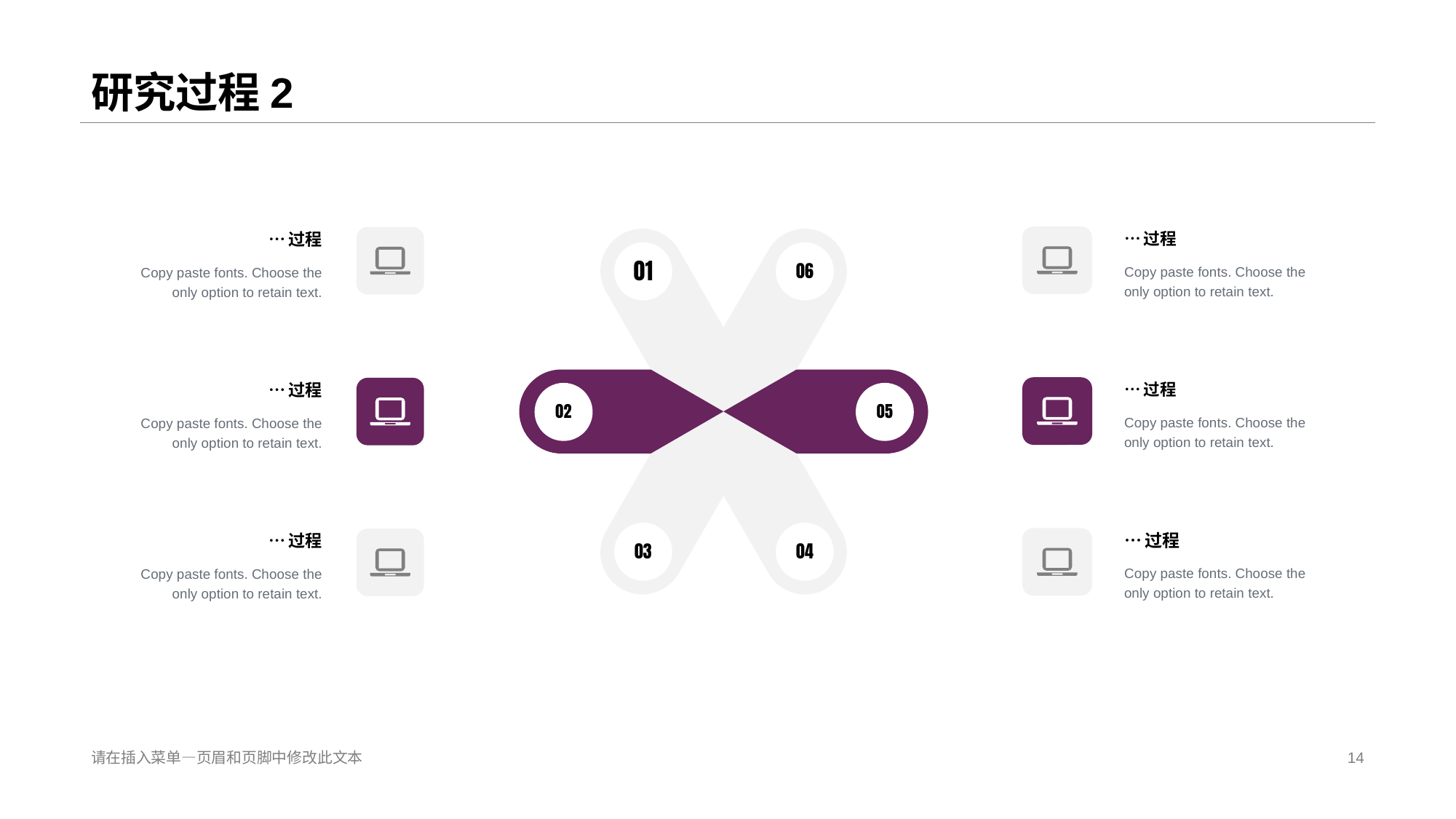

# 研究过程2

…过程
…过程

0 1
0 6

C opy paste fonts. Choose the only option to retain text.
C opy paste fonts. Choose the only option to retain text.

…过程
…过程

0 2
0 5

C opy paste fonts. Choose the only option to retain text.
C opy paste fonts. Choose the only option to retain text.

0 3
0 4
…过程
…过程

C opy paste fonts. Choose the only option to retain text.
C opy paste fonts. Choose the only option to retain text.
请在插入菜单—页眉和页脚中修改此文本
14